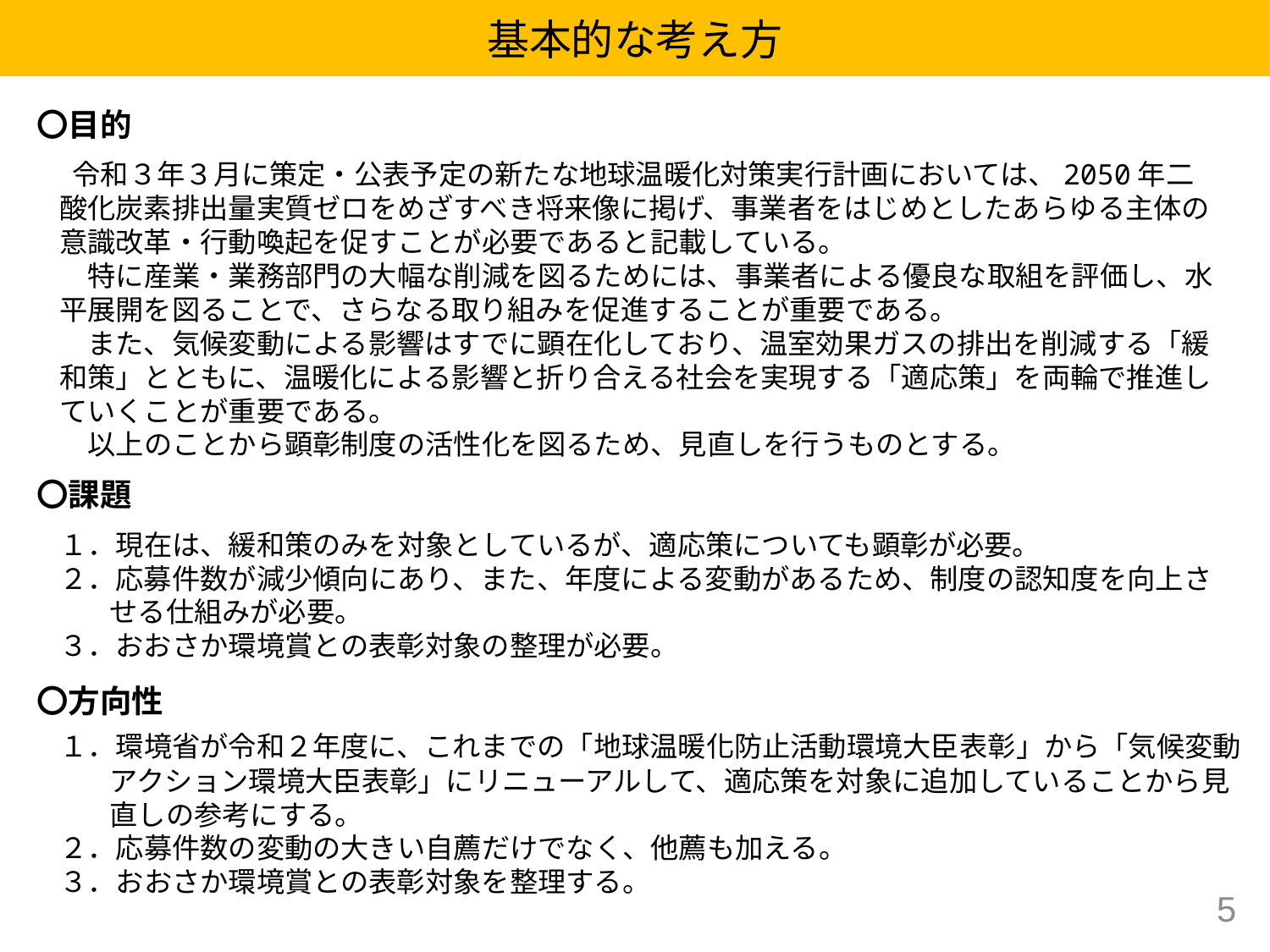

基本的な考え方
〇目的
 令和３年３月に策定・公表予定の新たな地球温暖化対策実行計画においては、2050年二酸化炭素排出量実質ゼロをめざすべき将来像に掲げ、事業者をはじめとしたあらゆる主体の意識改革・行動喚起を促すことが必要であると記載している。
　特に産業・業務部門の大幅な削減を図るためには、事業者による優良な取組を評価し、水平展開を図ることで、さらなる取り組みを促進することが重要である。
　また、気候変動による影響はすでに顕在化しており、温室効果ガスの排出を削減する「緩和策」とともに、温暖化による影響と折り合える社会を実現する「適応策」を両輪で推進していくことが重要である。
　以上のことから顕彰制度の活性化を図るため、見直しを行うものとする。
〇課題
１．現在は、緩和策のみを対象としているが、適応策についても顕彰が必要。
２．応募件数が減少傾向にあり、また、年度による変動があるため、制度の認知度を向上させる仕組みが必要。
３．おおさか環境賞との表彰対象の整理が必要。
〇方向性
１．環境省が令和２年度に、これまでの「地球温暖化防止活動環境大臣表彰」から「気候変動アクション環境大臣表彰」にリニューアルして、適応策を対象に追加していることから見直しの参考にする。
２．応募件数の変動の大きい自薦だけでなく、他薦も加える。
３．おおさか環境賞との表彰対象を整理する。
5